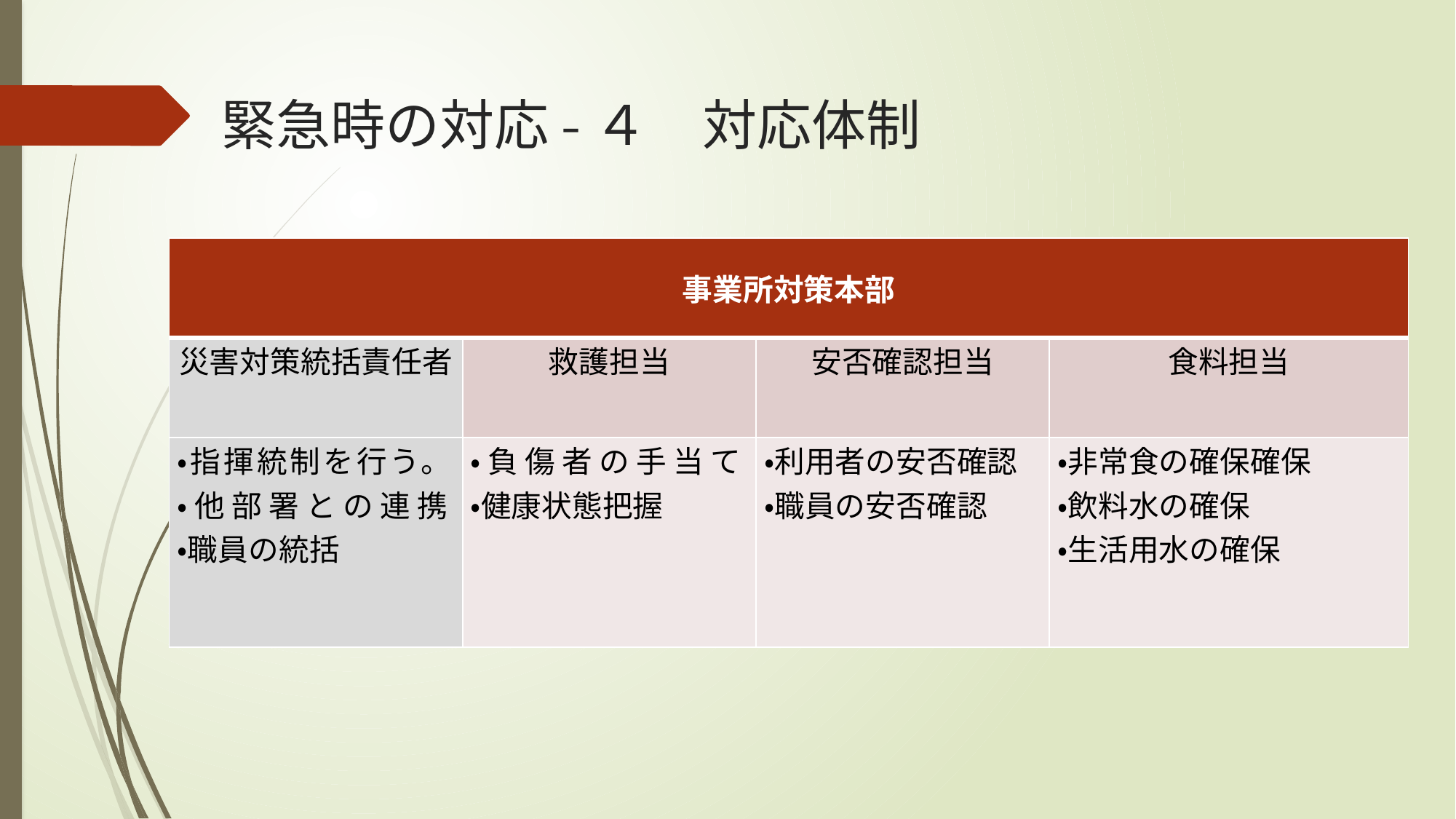

# 緊急時の対応-４　対応体制
| 事業所対策本部 |  |  |  |
| --- | --- | --- | --- |
| 災害対策統括責任者 | 救護担当 | 安否確認担当 | 食料担当 |
| ・指揮統制を行う。 ・他部署との連携 ・職員の統括 | ・負傷者の手当て ・健康状態把握 | ・利用者の安否確認 ・職員の安否確認 | ・非常食の確保確保 ・飲料水の確保 ・生活用水の確保 |